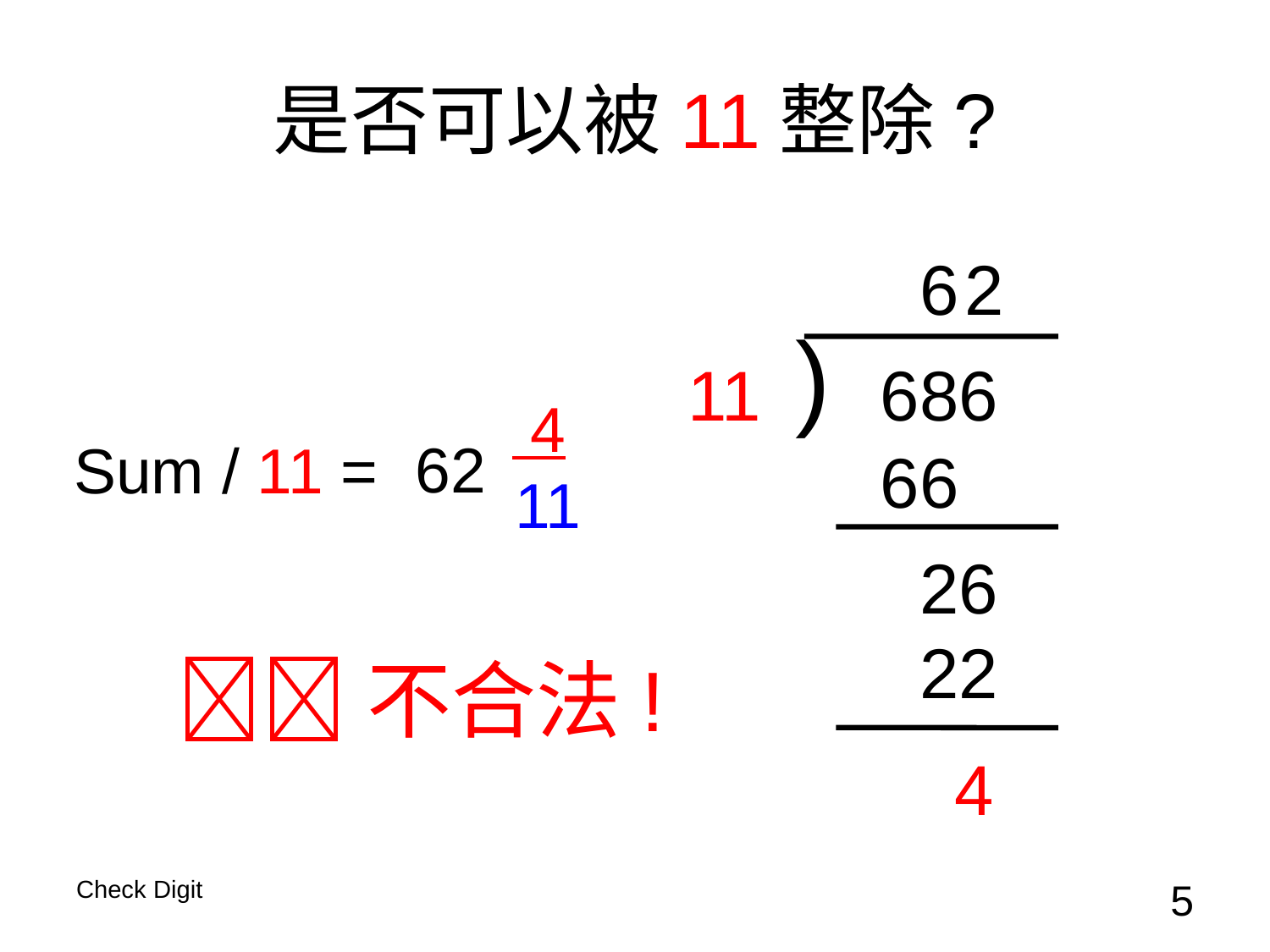

# 是否可以被11整除?
  6
2
)

11
686
 4
11
62
Sum / 11 =
66

  26
  22
 ∴不合法!

4
Check Digit
5